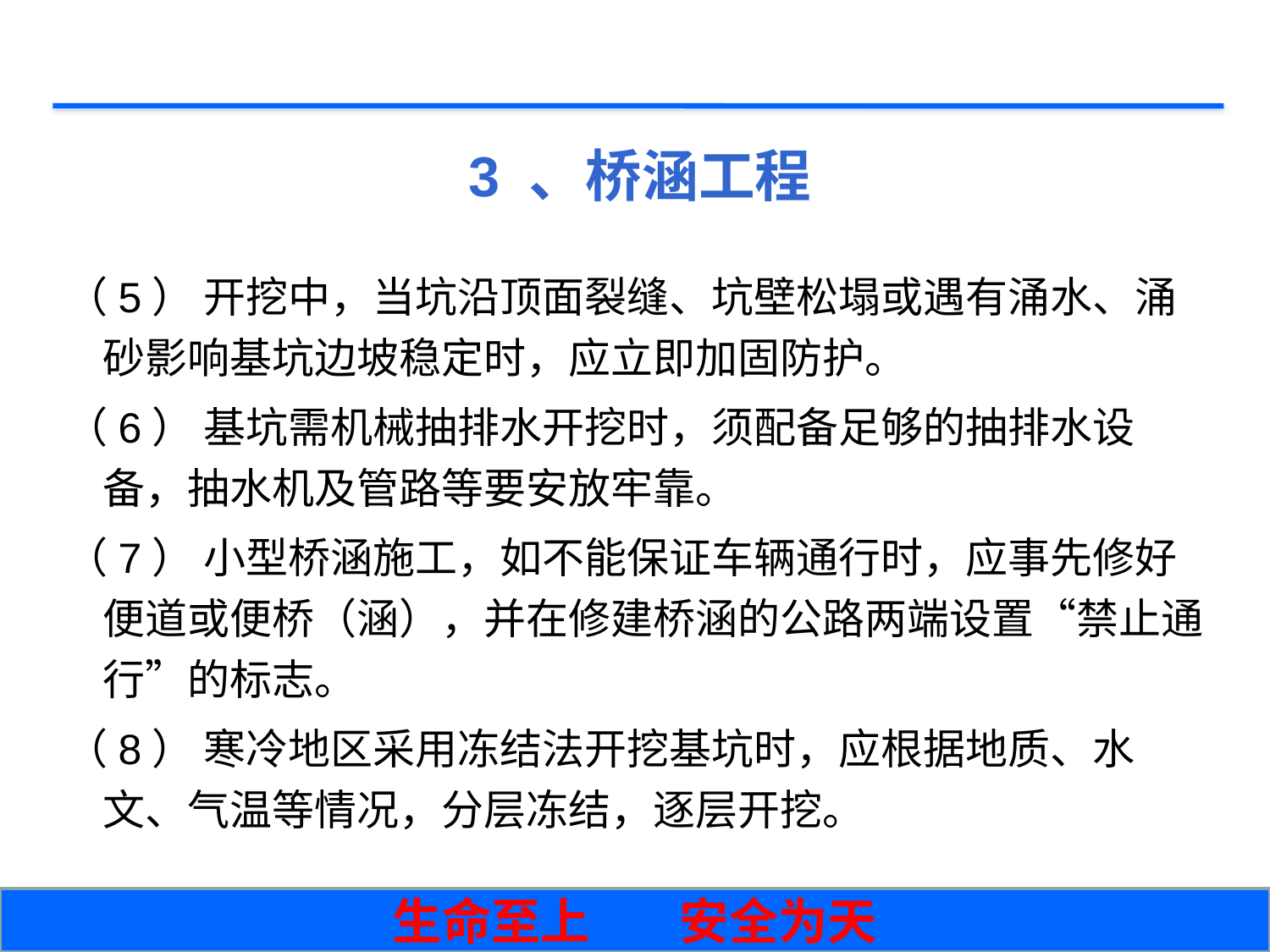

# 3 、桥涵工程
（5） 开挖中，当坑沿顶面裂缝、坑壁松塌或遇有涌水、涌砂影响基坑边坡稳定时，应立即加固防护。
（6） 基坑需机械抽排水开挖时，须配备足够的抽排水设备，抽水机及管路等要安放牢靠。
（7） 小型桥涵施工，如不能保证车辆通行时，应事先修好便道或便桥（涵），并在修建桥涵的公路两端设置“禁止通行”的标志。
（8） 寒冷地区采用冻结法开挖基坑时，应根据地质、水文、气温等情况，分层冻结，逐层开挖。